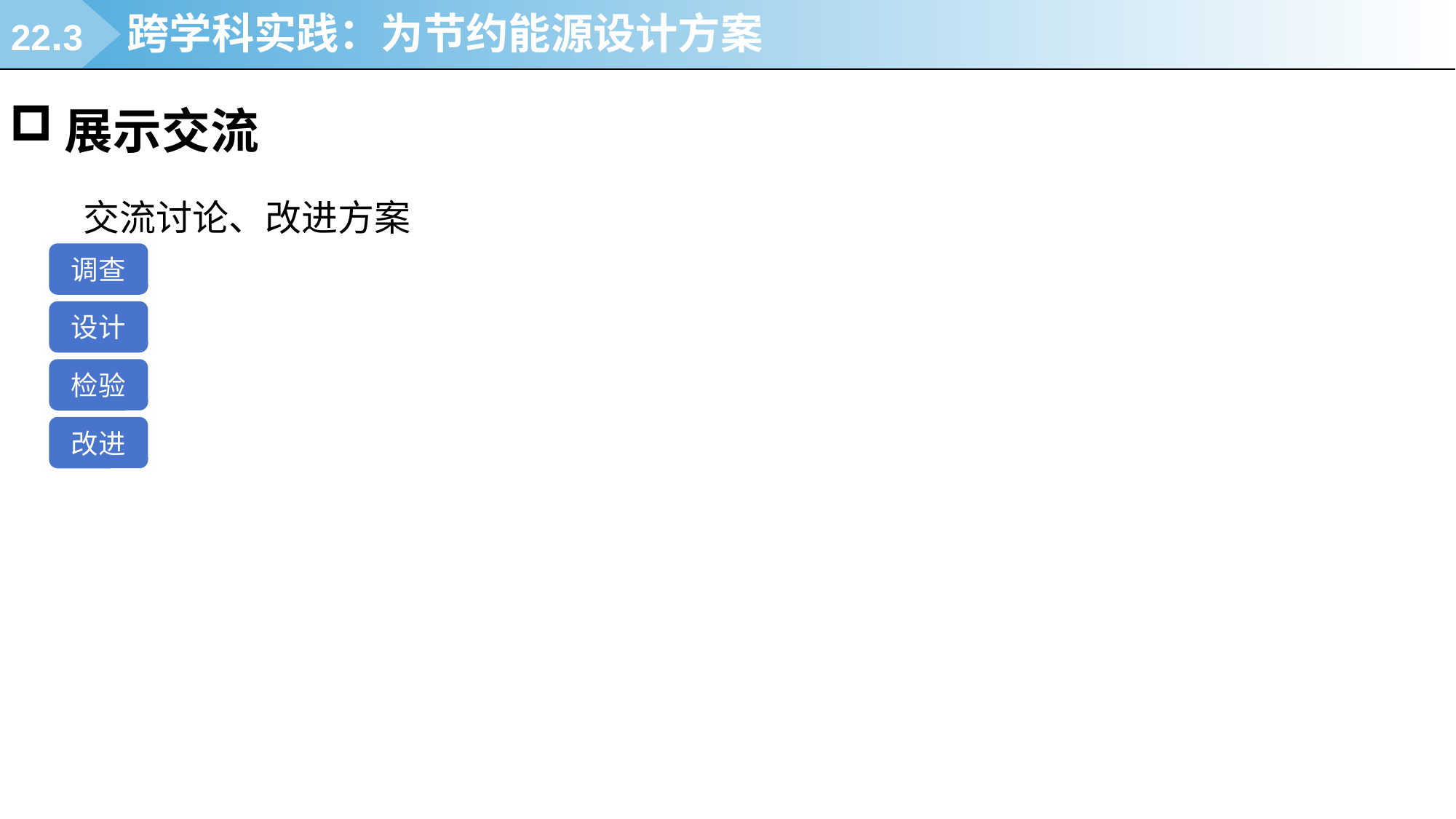

22.3
跨学科实践：为节约能源设计方案
展示交流
交流讨论、改进方案
调查
设计
检验
改进